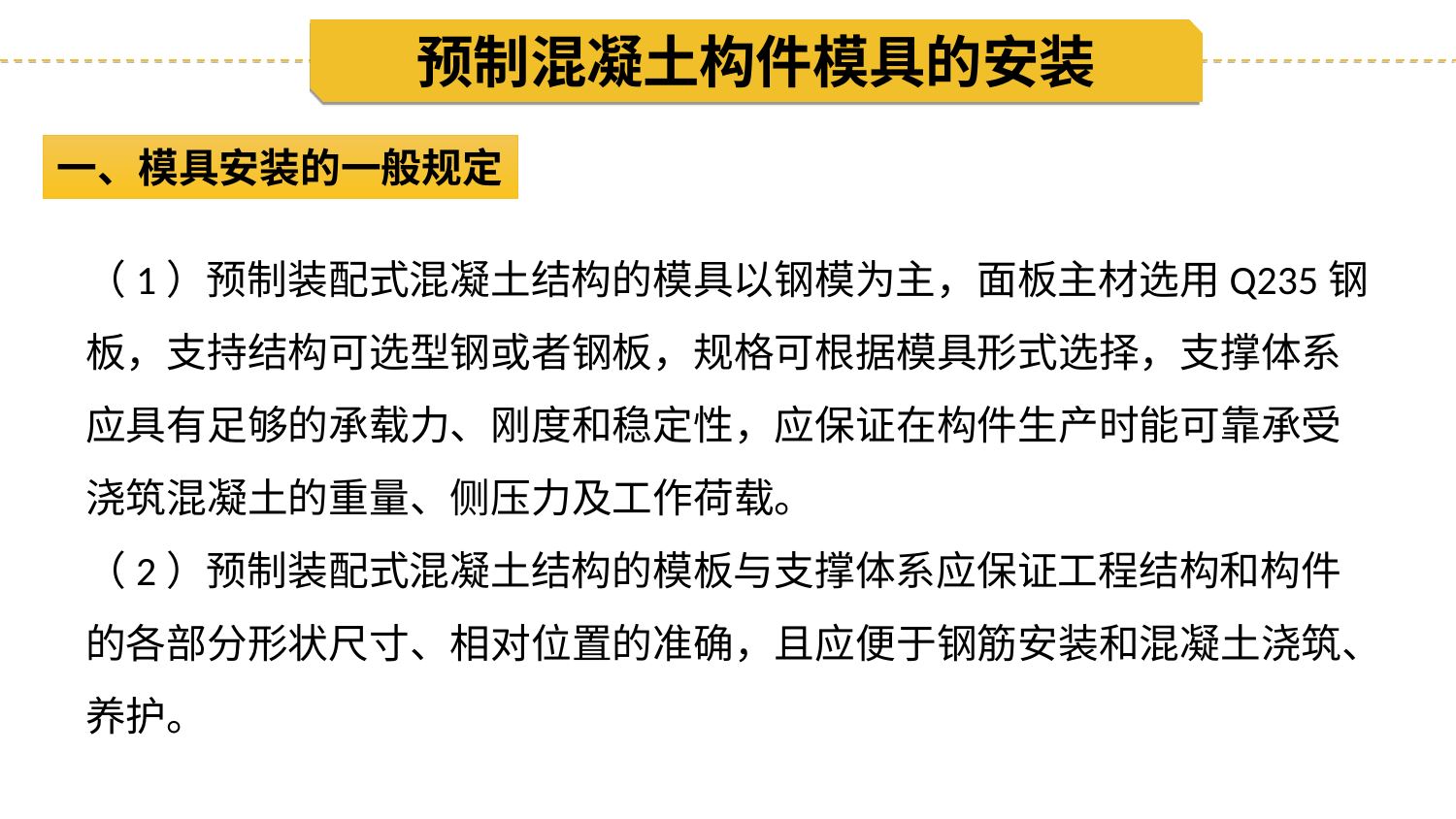

预制混凝土构件模具的安装
一、模具安装的一般规定
（1）预制装配式混凝土结构的模具以钢模为主，面板主材选用Q235钢板，支持结构可选型钢或者钢板，规格可根据模具形式选择，支撑体系应具有足够的承载力、刚度和稳定性，应保证在构件生产时能可靠承受浇筑混凝土的重量、侧压力及工作荷载。
（2）预制装配式混凝土结构的模板与支撑体系应保证工程结构和构件的各部分形状尺寸、相对位置的准确，且应便于钢筋安装和混凝土浇筑、养护。